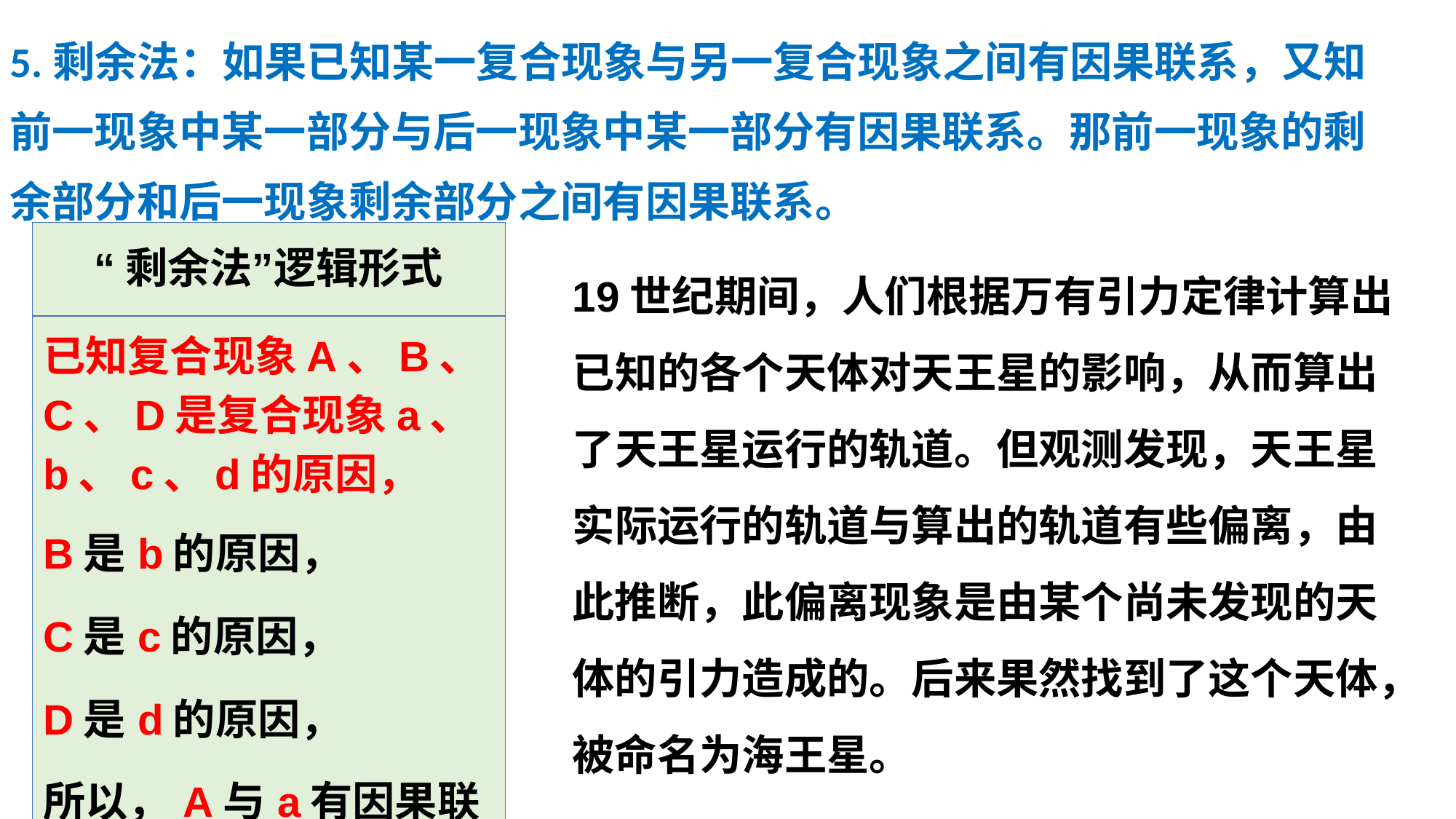

5.剩余法：如果已知某一复合现象与另一复合现象之间有因果联系，又知前一现象中某一部分与后一现象中某一部分有因果联系。那前一现象的剩余部分和后一现象剩余部分之间有因果联系。

| “剩余法”逻辑形式 |
| --- |
| 已知复合现象A、B、C、D是复合现象a、b、c、d的原因， B是b的原因， C是c的原因， D是d的原因， 所以，A与a有因果联系。 |
19世纪期间，人们根据万有引力定律计算出已知的各个天体对天王星的影响，从而算出了天王星运行的轨道。但观测发现，天王星实际运行的轨道与算出的轨道有些偏离，由此推断，此偏离现象是由某个尚未发现的天体的引力造成的。后来果然找到了这个天体，被命名为海王星。